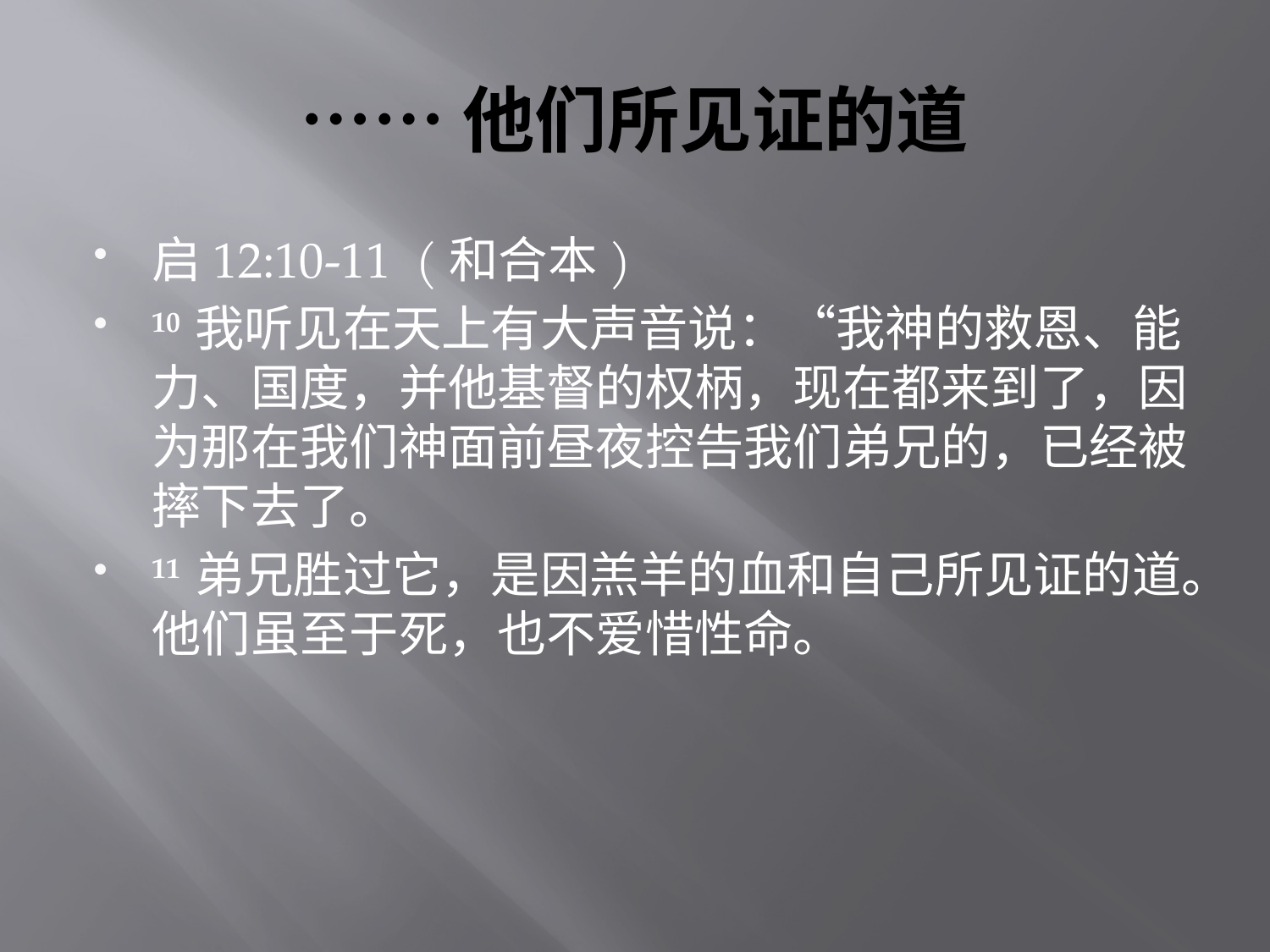

# ……他们所见证的道
启12:10-11  (和合本)
10 我听见在天上有大声音说：“我神的救恩、能力、国度，并他基督的权柄，现在都来到了，因为那在我们神面前昼夜控告我们弟兄的，已经被摔下去了。
11 弟兄胜过它，是因羔羊的血和自己所见证的道。他们虽至于死，也不爱惜性命。